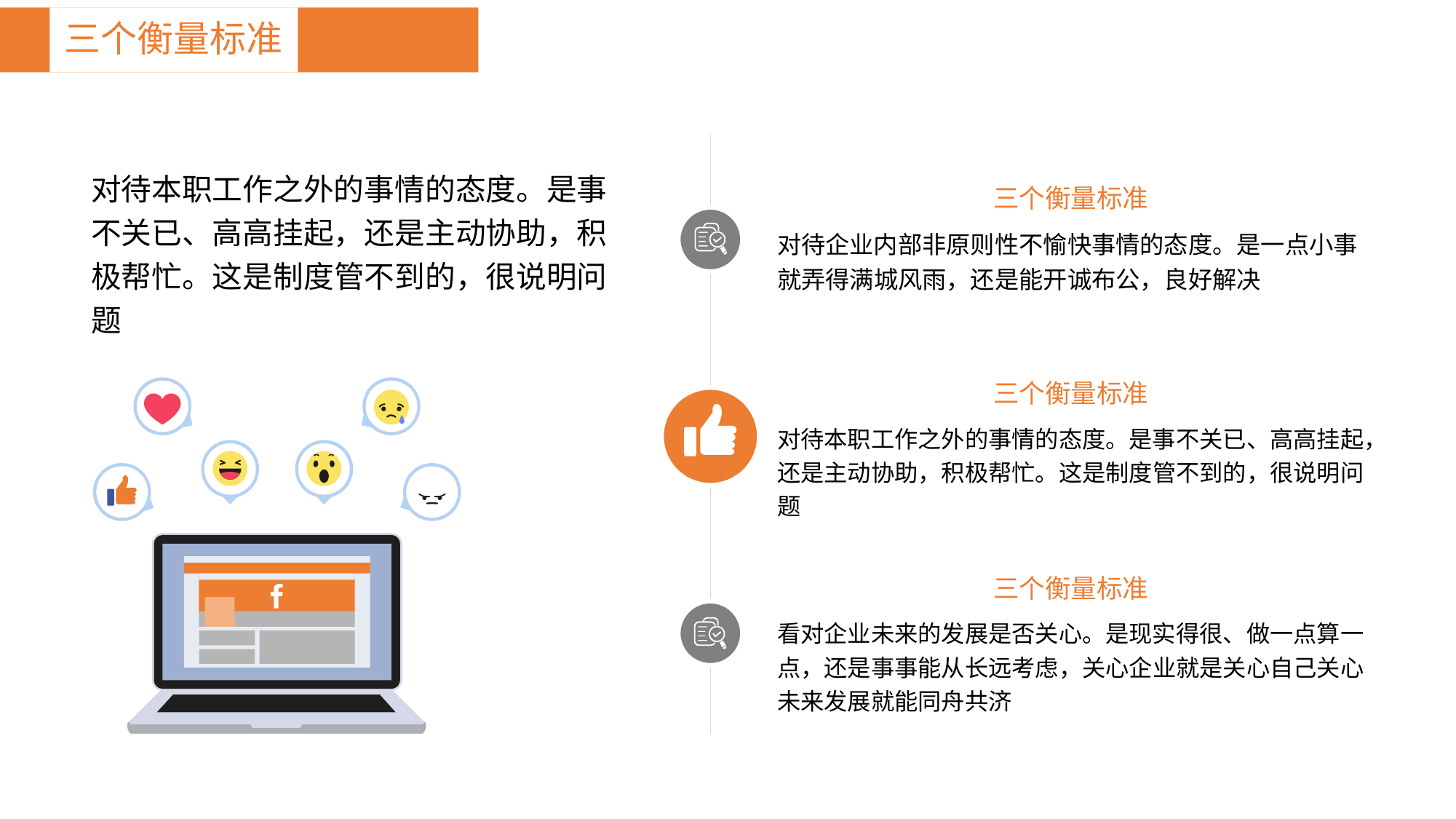

三个衡量标准

对待本职工作之外的事情的态度。是事不关已、高高挂起，还是主动协助，积极帮忙。这是制度管不到的，很说明问题
三个衡量标准

对待企业内部非原则性不愉快事情的态度。是一点小事就弄得满城风雨，还是能开诚布公，良好解决

三个衡量标准

对待本职工作之外的事情的态度。是事不关已、高高挂起，还是主动协助，积极帮忙。这是制度管不到的，很说明问题
三个衡量标准

看对企业未来的发展是否关心。是现实得很、做一点算一点，还是事事能从长远考虑，关心企业就是关心自己关心未来发展就能同舟共济